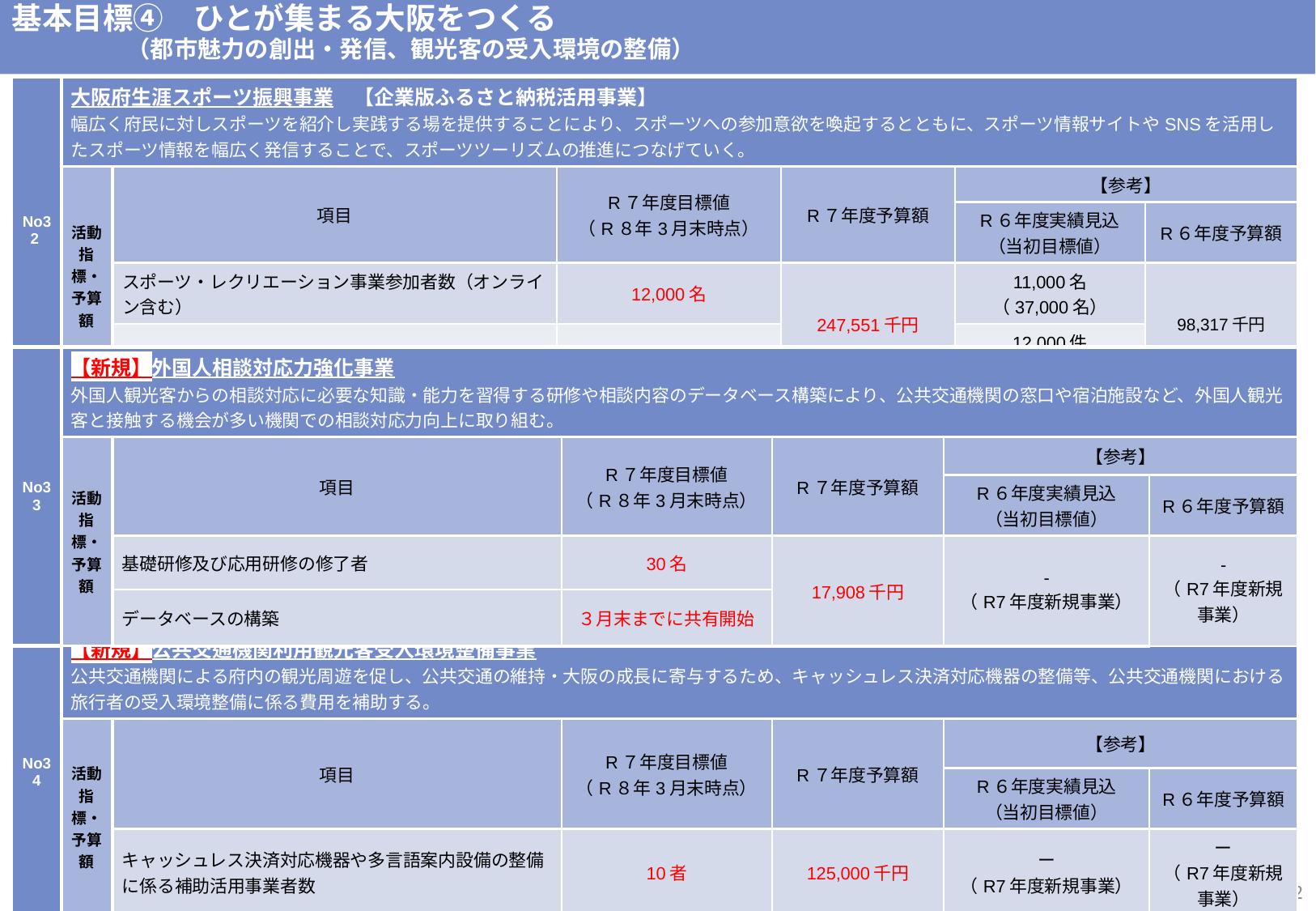

基本目標④　ひとが集まる大阪をつくる
                    （都市魅力の創出・発信、観光客の受入環境の整備）
| No32 | 大阪府生涯スポーツ振興事業　【企業版ふるさと納税活用事業】 幅広く府民に対しスポーツを紹介し実践する場を提供することにより、スポーツへの参加意欲を喚起するとともに、スポーツ情報サイトやSNSを活用したスポーツ情報を幅広く発信することで、スポーツツーリズムの推進につなげていく。 |  |  |  |  | 公民戦略連携デスクの活動を通じて、企業・大学とwin-winの新たなパートナーシップを築く。また、これまで構築したネットワークを軸に、多様な事業者が連携した取組みを推進。それぞれの強みを活かし社会課題の解決や地域活性化をめざす。 |
| --- | --- | --- | --- | --- | --- | --- |
|  | 活動指標・予算額 | 項目 | R７年度目標値 （R８年3月末時点） | R７年度予算額 | 【参考】 | 予算執行額 （予算額） |
|  |  |  | R6年度目標値 （令和6年3月末時点） | 令和6年度予算額 | R６年度実績見込 （当初目標値） | R６年度予算額 |
|  |  | スポーツ・レクリエーション事業参加者数（オンライン含む） | 12,000名 | 247,551千円 | 11,000名 （37,000名） | 98,317千円 |
|  |  | SPORTS　OSAKAセッション数（月平均） | 13,000件 | ○○○○○○千円 | 12,000件 （3,000件） | 1,500千円 |
| No33 | 【新規】外国人相談対応力強化事業 外国人観光客からの相談対応に必要な知識・能力を習得する研修や相談内容のデータベース構築により、公共交通機関の窓口や宿泊施設など、外国人観光客と接触する機会が多い機関での相談対応力向上に取り組む。 |  |  |  |  | 公民戦略連携デスクの活動を通じて、企業・大学とwin-winの新たなパートナーシップを築く。また、これまで構築したネットワークを軸に、多様な事業者が連携した取組みを推進。それぞれの強みを活かし社会課題の解決や地域活性化をめざす。 |
| --- | --- | --- | --- | --- | --- | --- |
|  | 活動指標・予算額 | 項目 | R７年度目標値 （R８年3月末時点） | R７年度予算額 | 【参考】 | 予算執行額 （予算額） |
|  |  |  | R6年度目標値 （令和6年3月末時点） | 令和6年度予算額 | R６年度実績見込 （当初目標値） | R６年度予算額 |
|  |  | 基礎研修及び応用研修の修了者 | 30名 | 17,908千円 | - （R7年度新規事業） | - （R7年度新規事業） |
|  |  | データベースの構築 | ３月末までに共有開始 |  |  |  |
| No34 | 【新規】公共交通機関利用観光客受入環境整備事業 公共交通機関による府内の観光周遊を促し、公共交通の維持・大阪の成長に寄与するため、キャッシュレス決済対応機器の整備等、公共交通機関における旅行者の受入環境整備に係る費用を補助する。 |  |  |  |  | 公民戦略連携デスクの活動を通じて、企業・大学とwin-winの新たなパートナーシップを築く。また、これまで構築したネットワークを軸に、多様な事業者が連携した取組みを推進。それぞれの強みを活かし社会課題の解決や地域活性化をめざす。 |
| --- | --- | --- | --- | --- | --- | --- |
|  | 活動指標・予算額 | 項目 | R７年度目標値 （R８年3月末時点） | R７年度予算額 | 【参考】 | 予算執行額 （予算額） |
|  |  |  | R6年度目標値 （令和6年3月末時点） | 令和6年度予算額 | R６年度実績見込 （当初目標値） | R６年度予算額 |
|  |  | キャッシュレス決済対応機器や多言語案内設備の整備に係る補助活用事業者数 | 10者 | 125,000千円 | ー （R7年度新規事業） | ー （R7年度新規事業） |
22